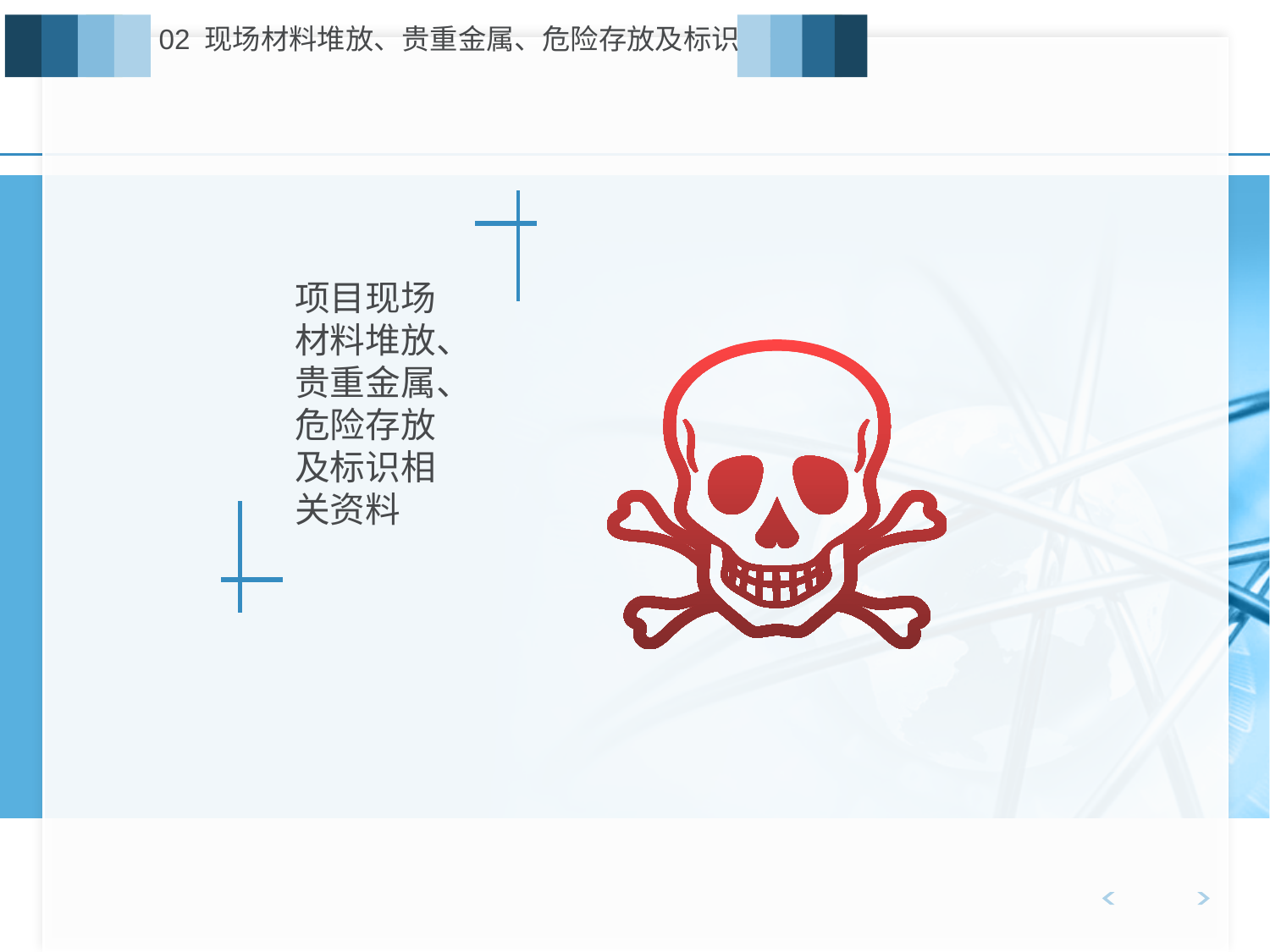

02 现场材料堆放、贵重金属、危险存放及标识

项目现场材料堆放、贵重金属、危险存放及标识相关资料